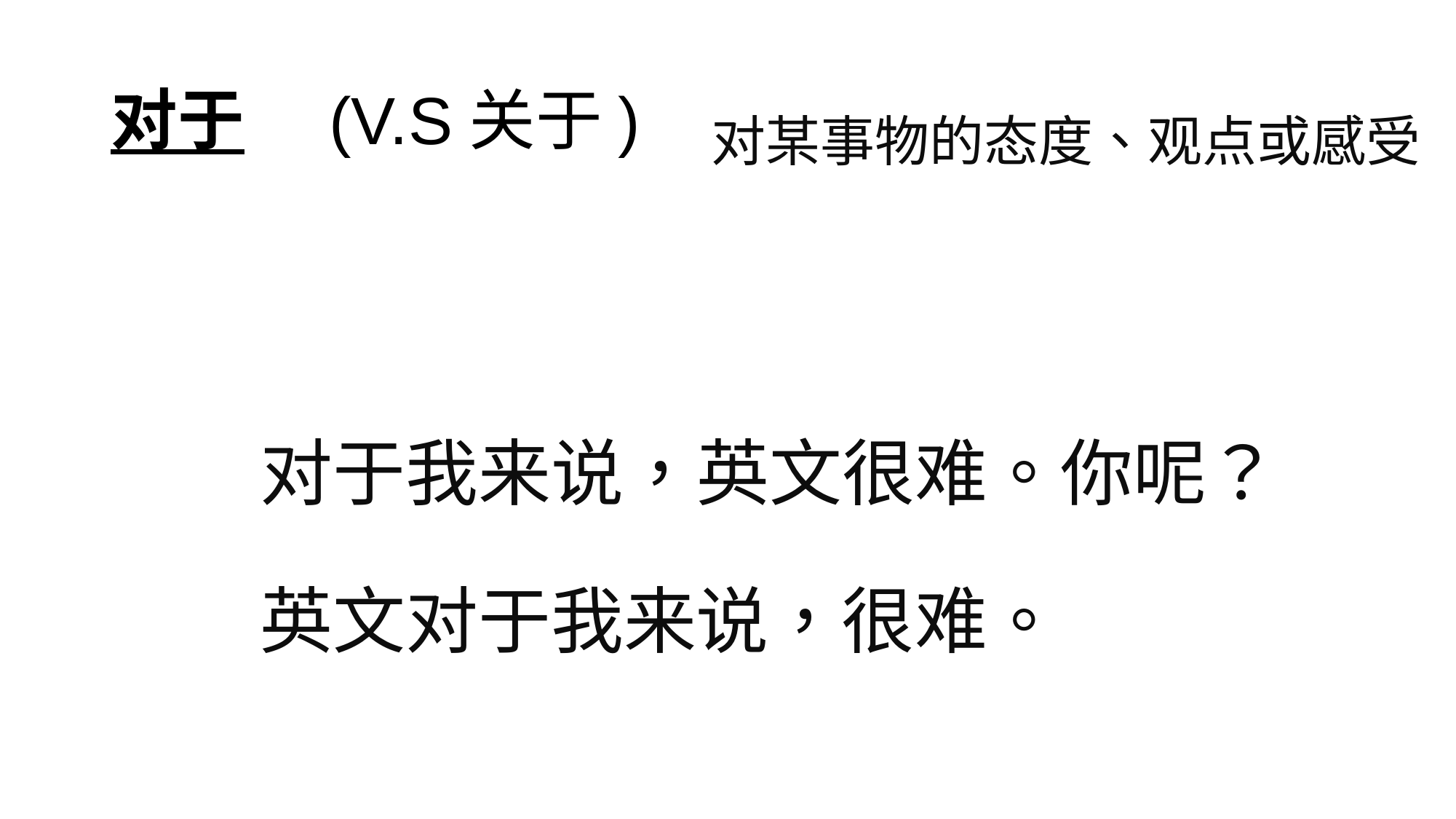

# 对于	(V.S关于)
对某事物的态度、观点或感受
对于我来说，英文很难。你呢？
英文对于我来说，很难。